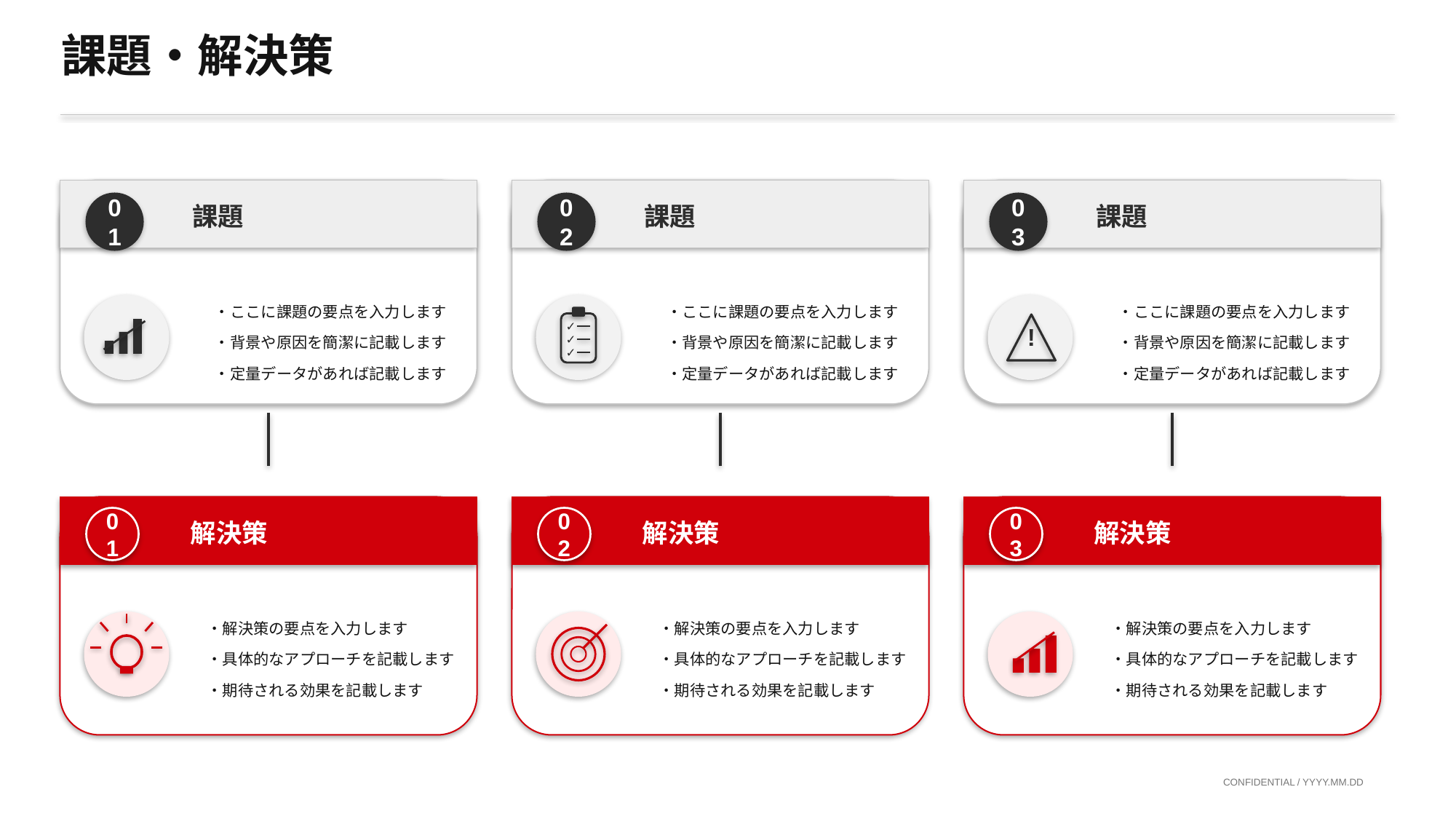

課題・解決策

01
02
03
課題
課題
課題

・ここに課題の要点を入力します
・背景や原因を簡潔に記載します
・定量データがあれば記載します
・ここに課題の要点を入力します
・背景や原因を簡潔に記載します
・定量データがあれば記載します
・ここに課題の要点を入力します
・背景や原因を簡潔に記載します
・定量データがあれば記載します

✓
!

✓

✓

01
02
03
解決策
解決策
解決策

・解決策の要点を入力します
・具体的なアプローチを記載します
・期待される効果を記載します
・解決策の要点を入力します
・具体的なアプローチを記載します
・期待される効果を記載します
・解決策の要点を入力します
・具体的なアプローチを記載します
・期待される効果を記載します

CONFIDENTIAL / YYYY.MM.DD